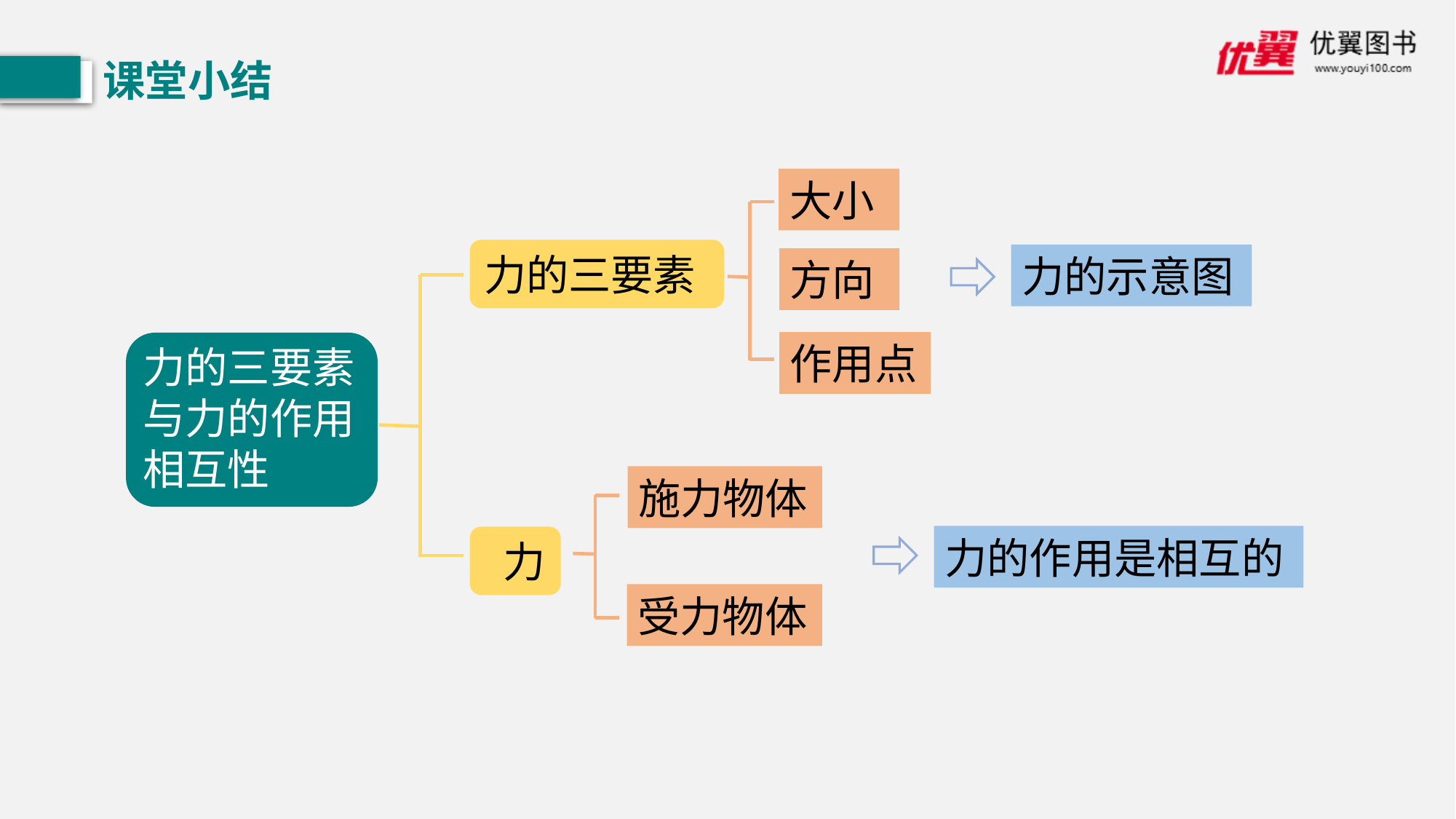

课堂小结

大小
力的三要素
力的示意图
方向

作用点
力的三要素与力的作用相互性
施力物体
力的作用是相互的
 力

受力物体